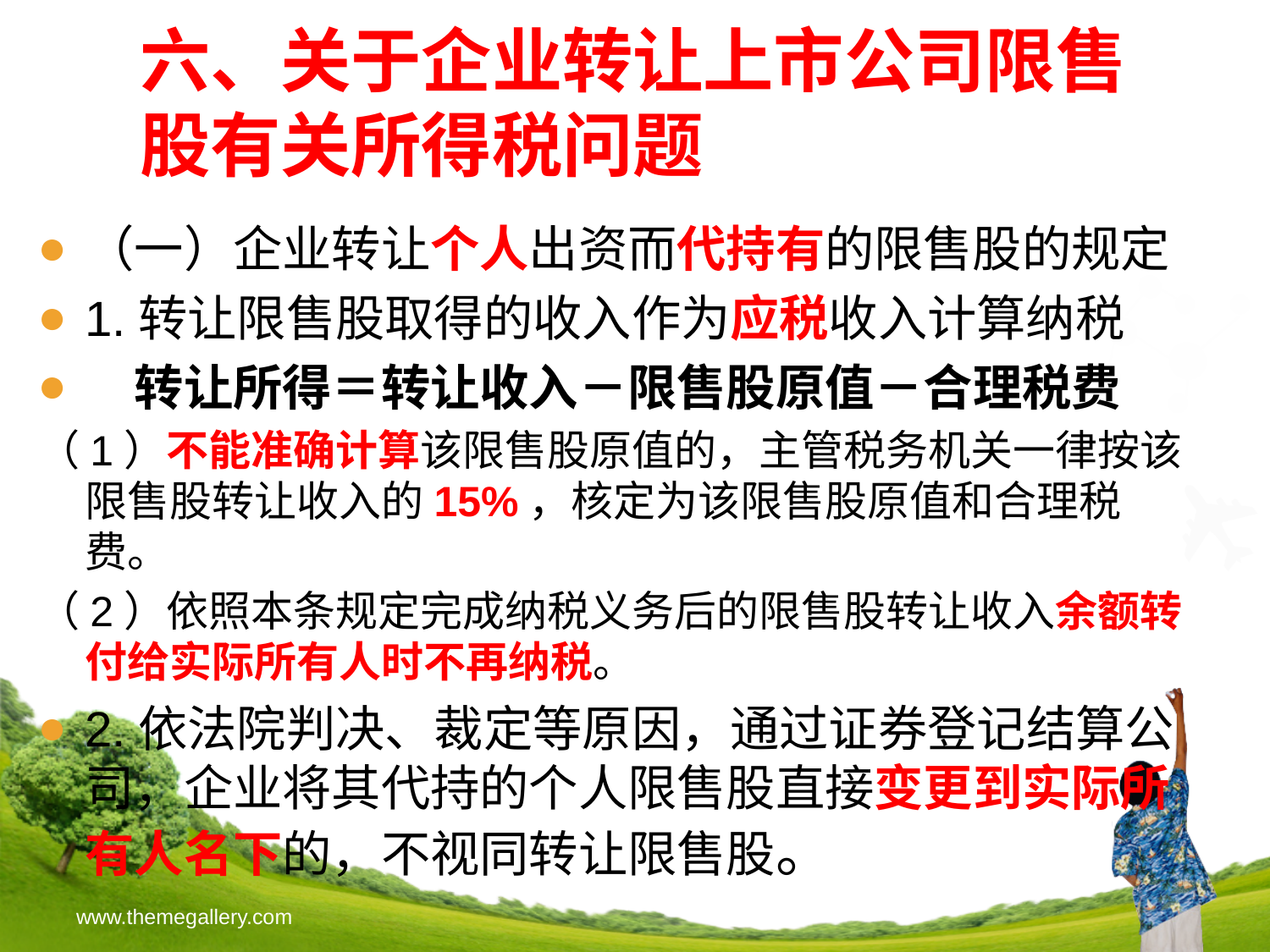

# 六、关于企业转让上市公司限售股有关所得税问题
（一）企业转让个人出资而代持有的限售股的规定
1.转让限售股取得的收入作为应税收入计算纳税
　转让所得＝转让收入－限售股原值－合理税费
（1）不能准确计算该限售股原值的，主管税务机关一律按该限售股转让收入的15%，核定为该限售股原值和合理税费。
（2）依照本条规定完成纳税义务后的限售股转让收入余额转付给实际所有人时不再纳税。
2.依法院判决、裁定等原因，通过证券登记结算公司，企业将其代持的个人限售股直接变更到实际所有人名下的，不视同转让限售股。

www.themegallery.com